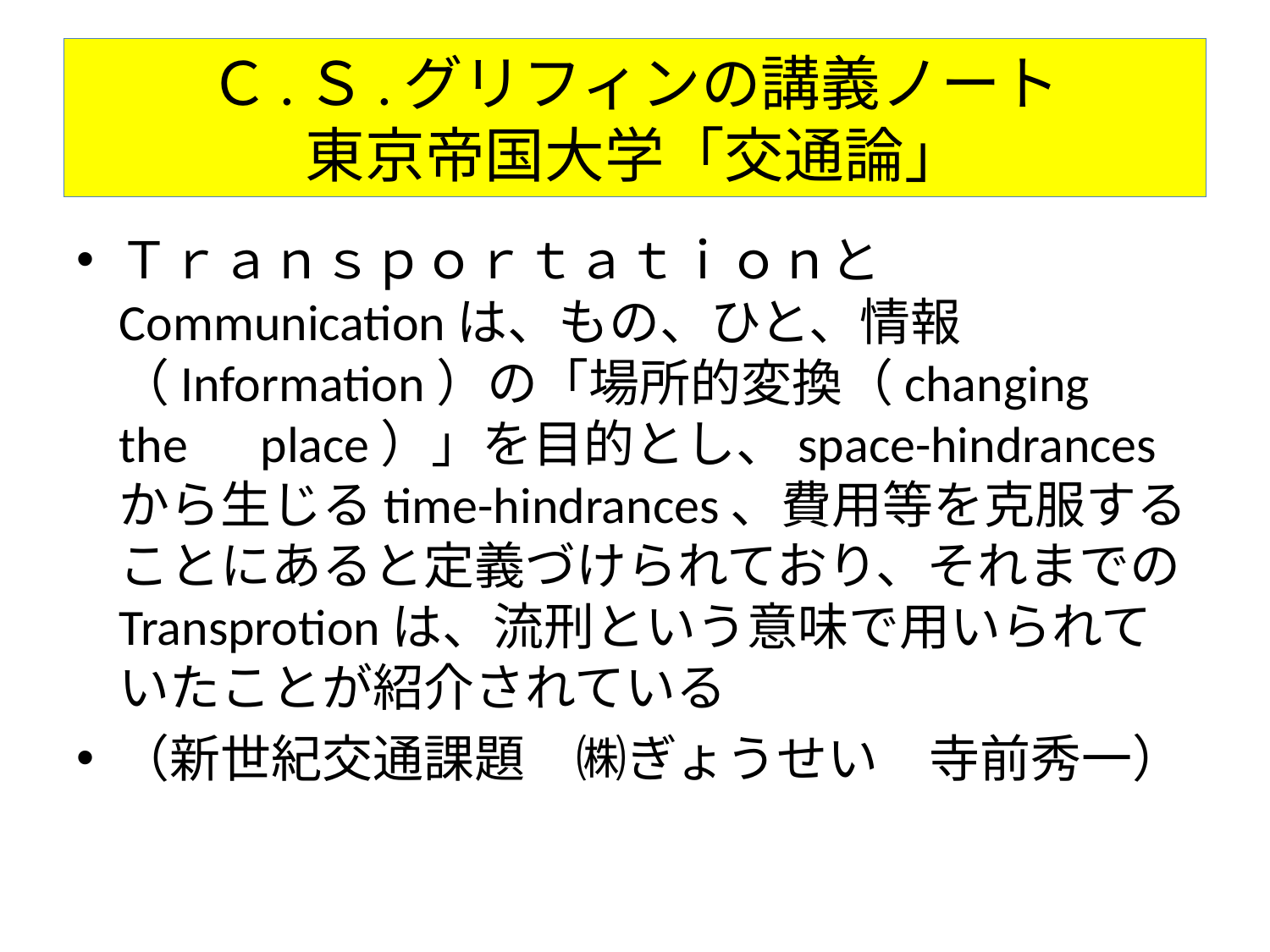

# Ｃ.Ｓ.グリフィンの講義ノート 東京帝国大学「交通論」
ＴｒａｎｓｐｏｒｔａｔｉｏｎとCommunicationは、もの、ひと、情報（Information）の「場所的変換（changing　the　place）」を目的とし、space-hindrancesから生じるtime-hindrances、費用等を克服することにあると定義づけられており、それまでのTransprotionは、流刑という意味で用いられていたことが紹介されている
（新世紀交通課題　㈱ぎょうせい　寺前秀一）